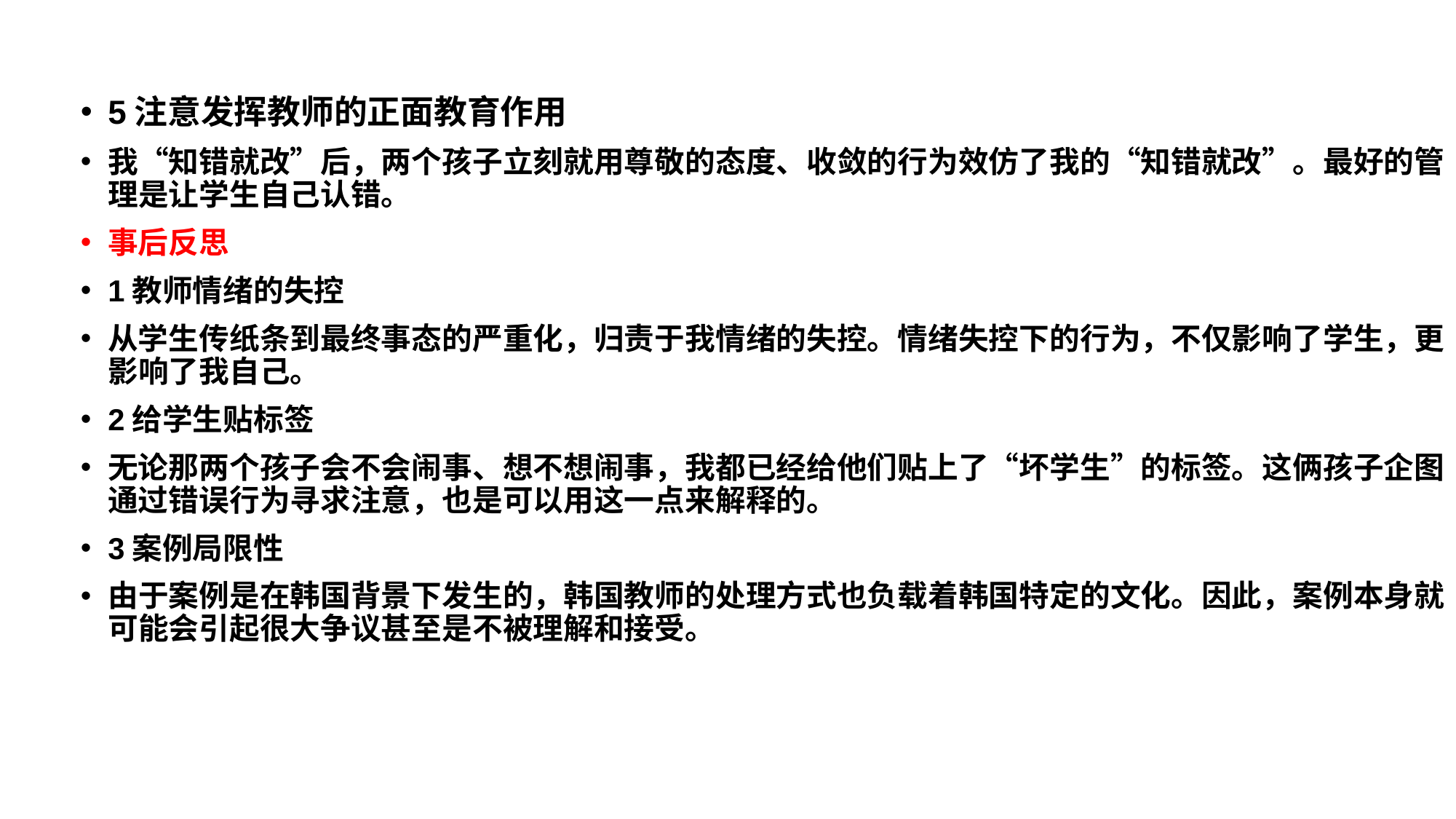

5注意发挥教师的正面教育作用
我“知错就改”后，两个孩子立刻就用尊敬的态度、收敛的行为效仿了我的“知错就改”。最好的管理是让学生自己认错。
事后反思
1教师情绪的失控
从学生传纸条到最终事态的严重化，归责于我情绪的失控。情绪失控下的行为，不仅影响了学生，更影响了我自己。
2给学生贴标签
无论那两个孩子会不会闹事、想不想闹事，我都已经给他们贴上了“坏学生”的标签。这俩孩子企图通过错误行为寻求注意，也是可以用这一点来解释的。
3案例局限性
由于案例是在韩国背景下发生的，韩国教师的处理方式也负载着韩国特定的文化。因此，案例本身就可能会引起很大争议甚至是不被理解和接受。